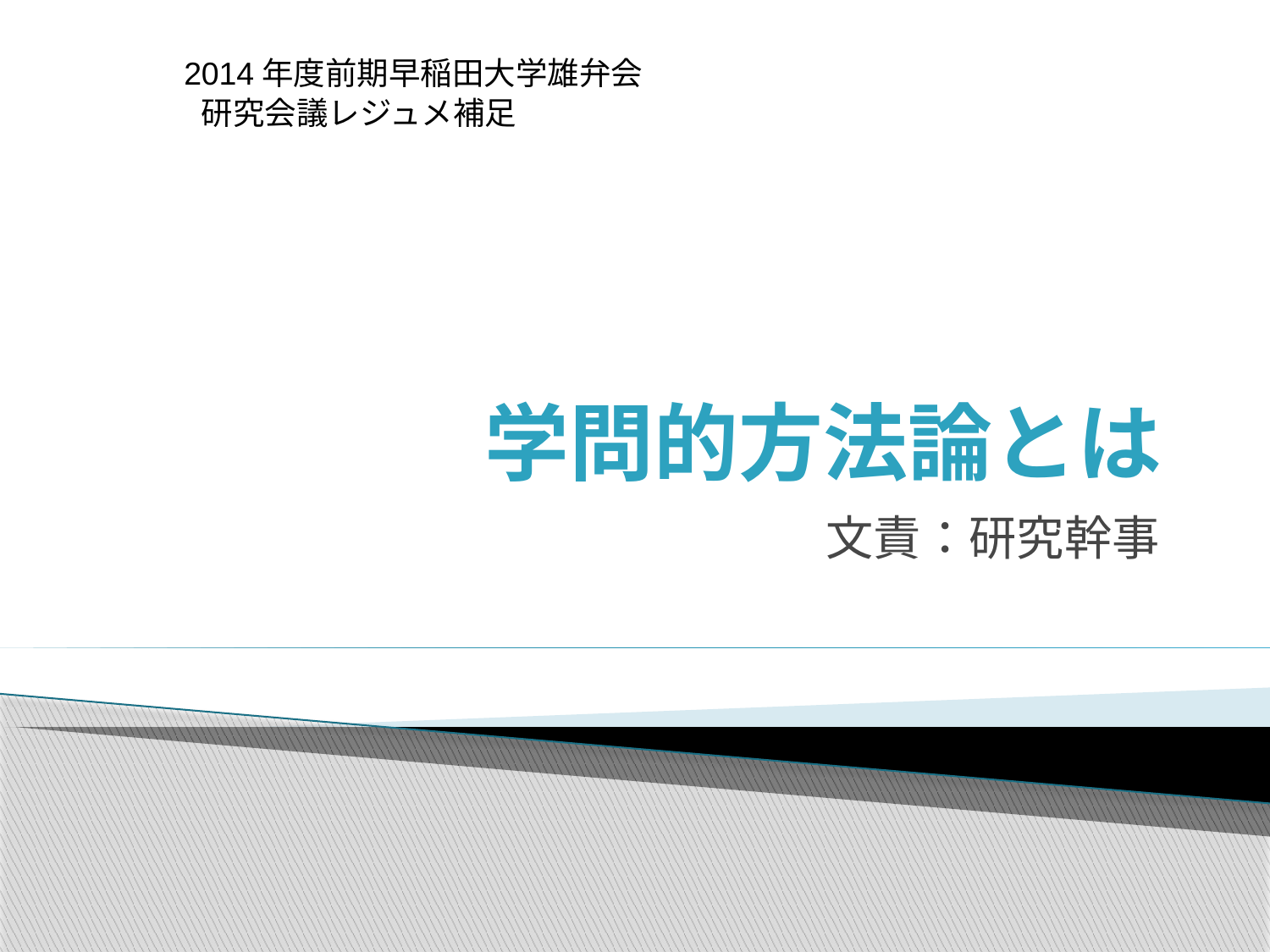

2014年度前期早稲田大学雄弁会
研究会議レジュメ補足
# 学問的方法論とは
文責：研究幹事